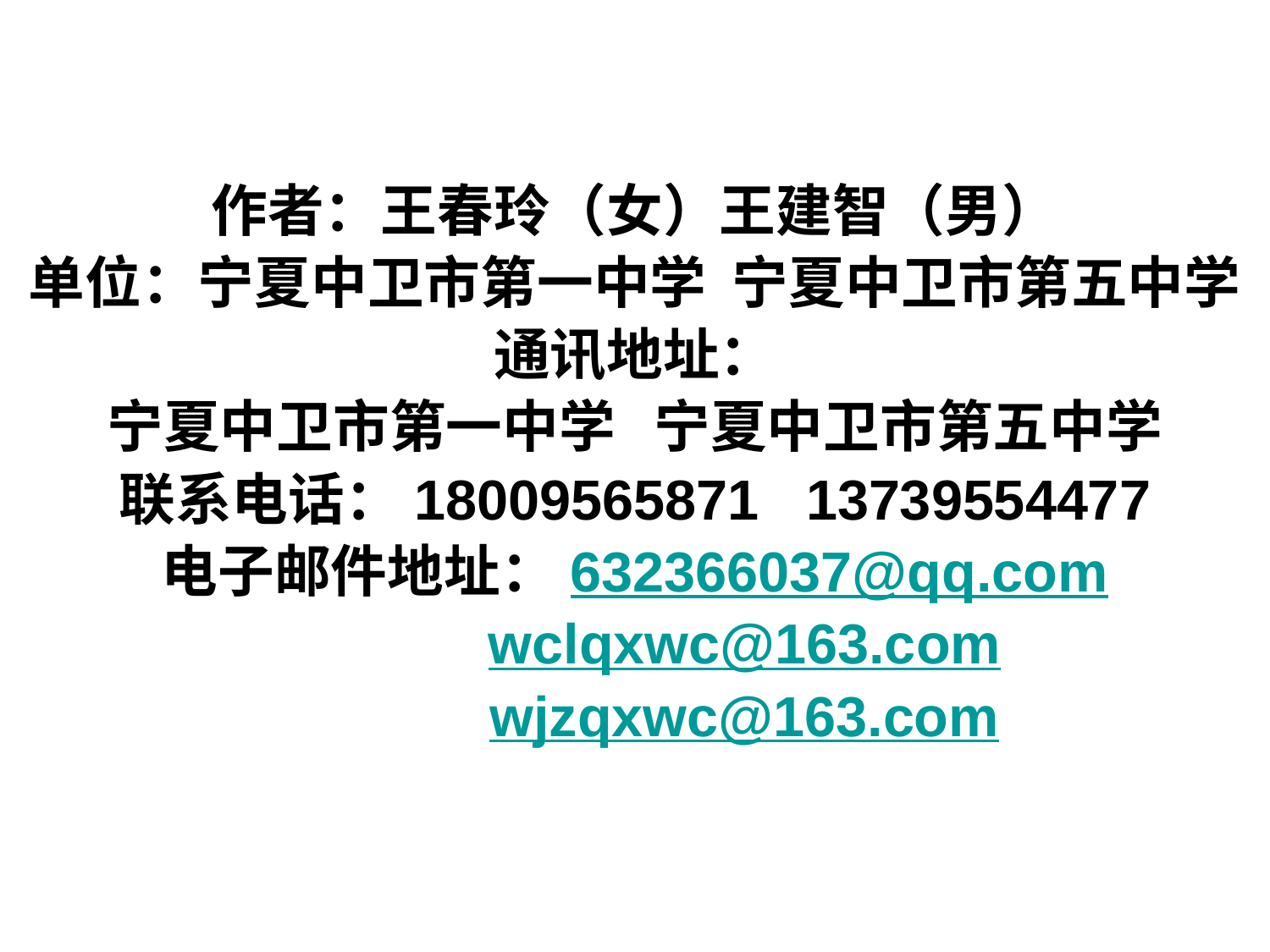

作者：王春玲（女）王建智（男）
单位：宁夏中卫市第一中学  宁夏中卫市第五中学
通讯地址：
宁夏中卫市第一中学   宁夏中卫市第五中学
联系电话：18009565871   13739554477
电子邮件地址：632366037@qq.com
              wclqxwc@163.com
              wjzqxwc@163.com